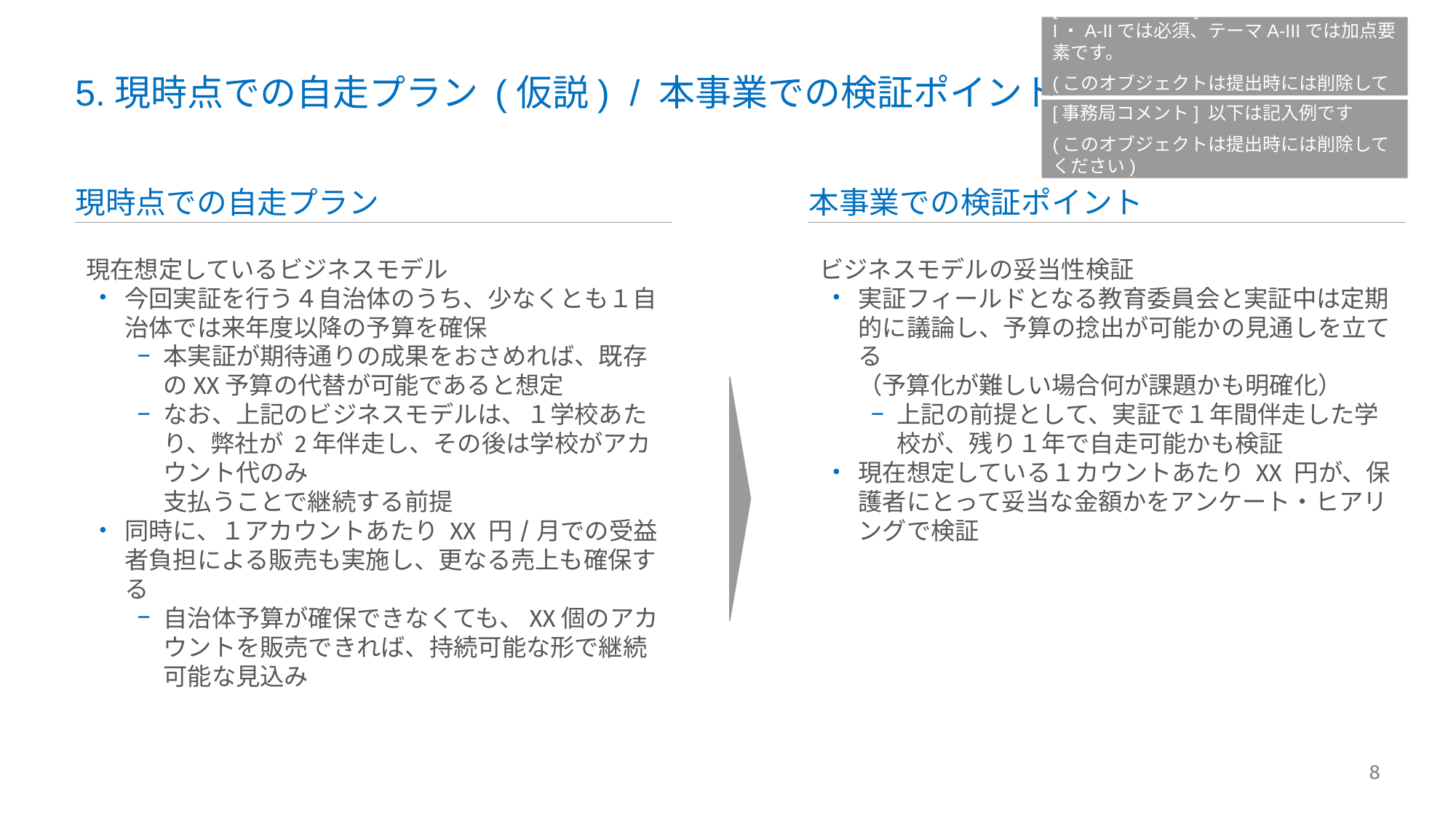

[事務局コメント] 本ページは、テーマA-I・A-IIでは必須、テーマA-IIIでは加点要素です。
(このオブジェクトは提出時には削除してください)
# 5.現時点での自走プラン (仮説)  / 本事業での検証ポイント
[事務局コメント] 以下は記入例です
(このオブジェクトは提出時には削除してください)
現時点での自走プラン
本事業での検証ポイント
現在想定しているビジネスモデル
今回実証を行う４自治体のうち、少なくとも１自治体では来年度以降の予算を確保
本実証が期待通りの成果をおさめれば、既存のXX予算の代替が可能であると想定
なお、上記のビジネスモデルは、１学校あたり、弊社が 2年伴走し、その後は学校がアカウント代のみ
支払うことで継続する前提
同時に、１アカウントあたり XX 円/月での受益者負担による販売も実施し、更なる売上も確保する
自治体予算が確保できなくても、XX個のアカウントを販売できれば、持続可能な形で継続可能な見込み

ビジネスモデルの妥当性検証
実証フィールドとなる教育委員会と実証中は定期的に議論し、予算の捻出が可能かの見通しを立てる
（予算化が難しい場合何が課題かも明確化）
上記の前提として、実証で１年間伴走した学校が、残り１年で自走可能かも検証
現在想定している１カウントあたり XX 円が、保護者にとって妥当な金額かをアンケート・ヒアリングで検証